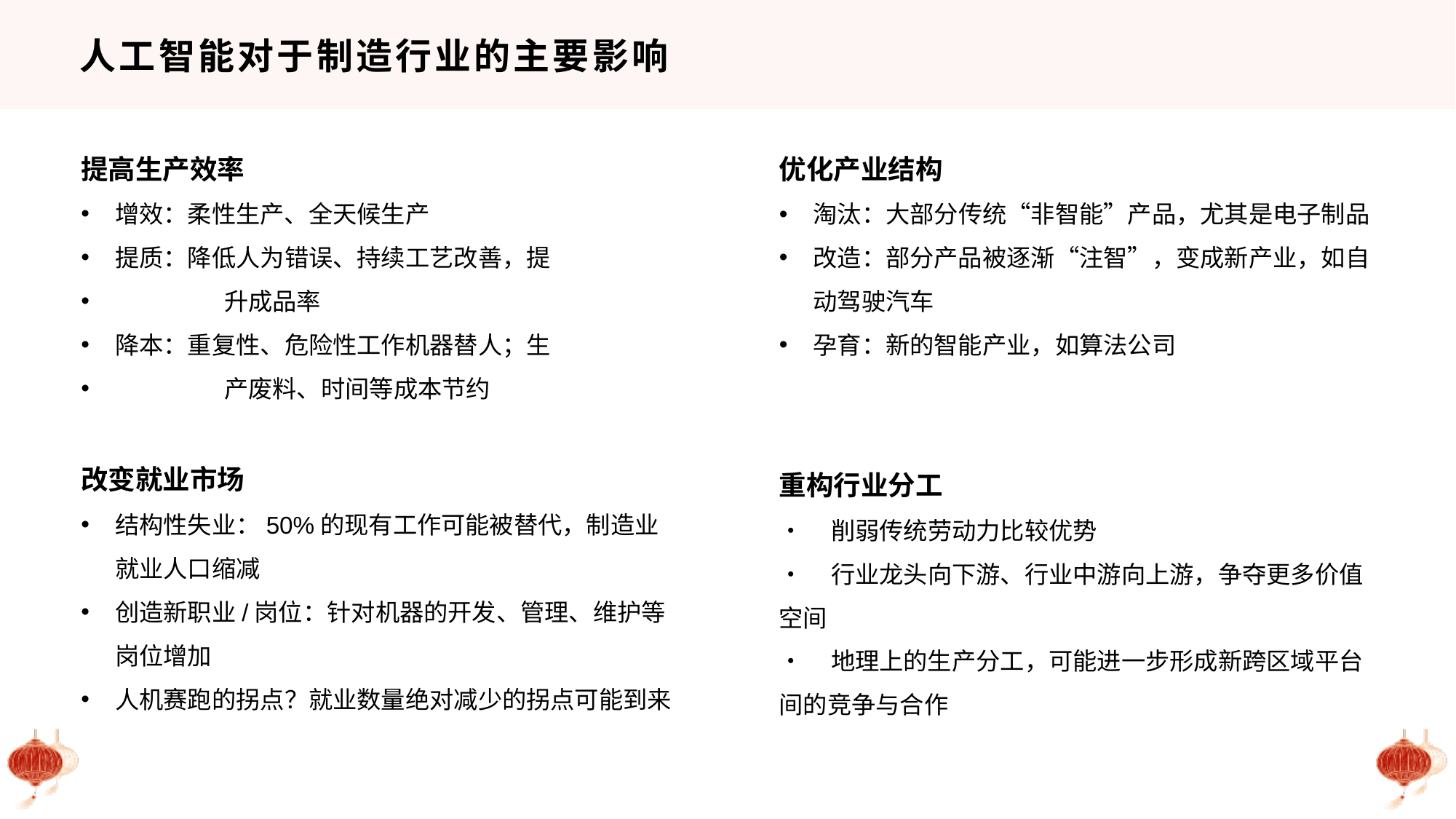

# 人工智能对于制造行业的主要影响
提高生产效率
增效：柔性生产、全天候生产
提质：降低人为错误、持续工艺改善，提
	升成品率
降本：重复性、危险性工作机器替人；生
	产废料、时间等成本节约

改变就业市场
结构性失业：50%的现有工作可能被替代，制造业就业人口缩减
创造新职业/岗位：针对机器的开发、管理、维护等岗位增加
人机赛跑的拐点？就业数量绝对减少的拐点可能到来
优化产业结构
淘汰：大部分传统“非智能”产品，尤其是电子制品
改造：部分产品被逐渐“注智”，变成新产业，如自动驾驶汽车
孕育：新的智能产业，如算法公司

重构行业分工
•    削弱传统劳动力比较优势
•    行业龙头向下游、行业中游向上游，争夺更多价值空间
•    地理上的生产分工，可能进一步形成新跨区域平台间的竞争与合作